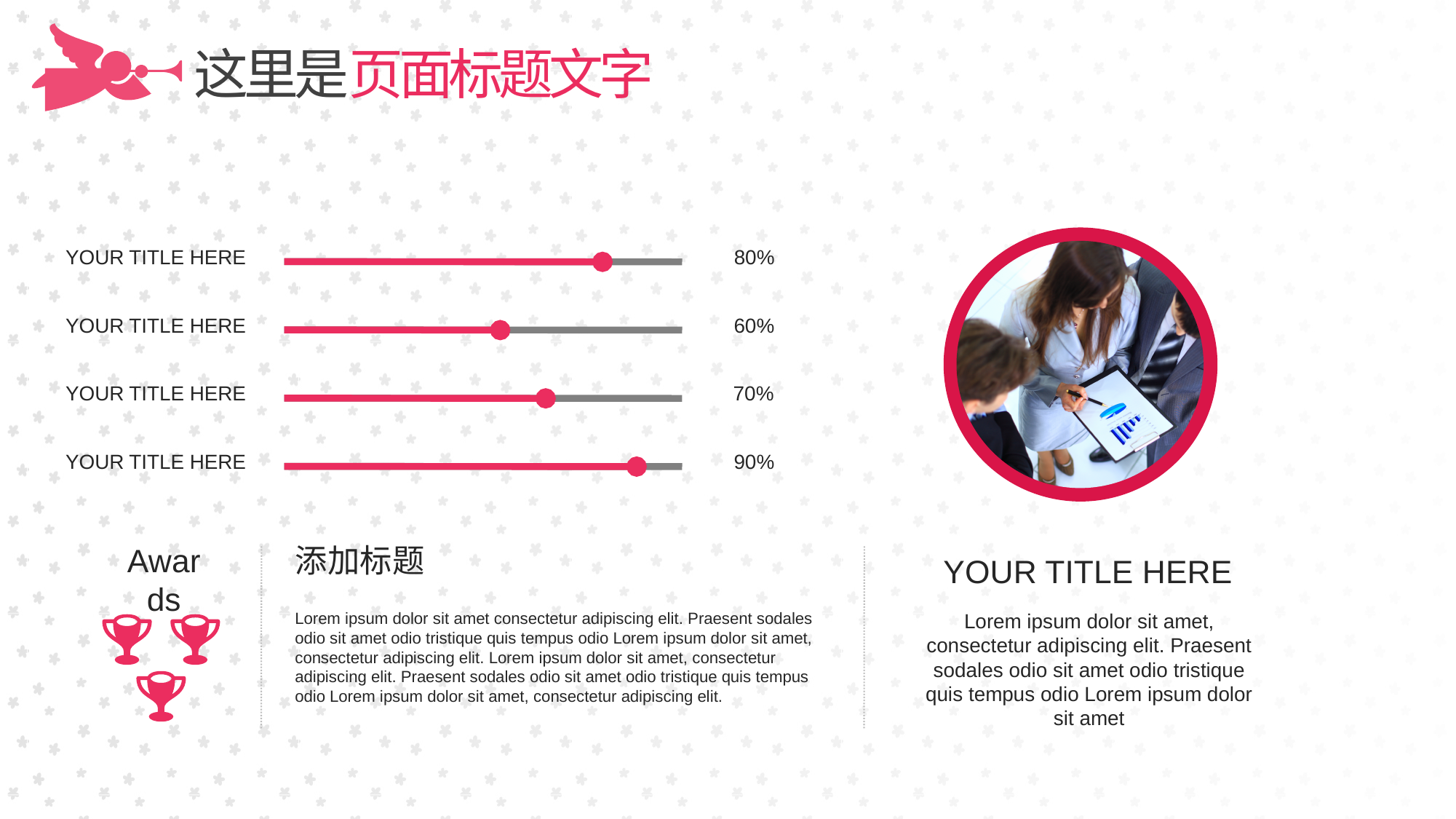

这里是页面标题文字

YOUR TITLE HERE
80%
YOUR TITLE HERE
60%
YOUR TITLE HERE
70%
YOUR TITLE HERE
90%
Awards

添加标题
Lorem ipsum dolor sit amet consectetur adipiscing elit. Praesent sodales odio sit amet odio tristique quis tempus odio Lorem ipsum dolor sit amet, consectetur adipiscing elit. Lorem ipsum dolor sit amet, consectetur adipiscing elit. Praesent sodales odio sit amet odio tristique quis tempus odio Lorem ipsum dolor sit amet, consectetur adipiscing elit.
YOUR TITLE HERE
Lorem ipsum dolor sit amet, consectetur adipiscing elit. Praesent sodales odio sit amet odio tristique quis tempus odio Lorem ipsum dolor sit amet